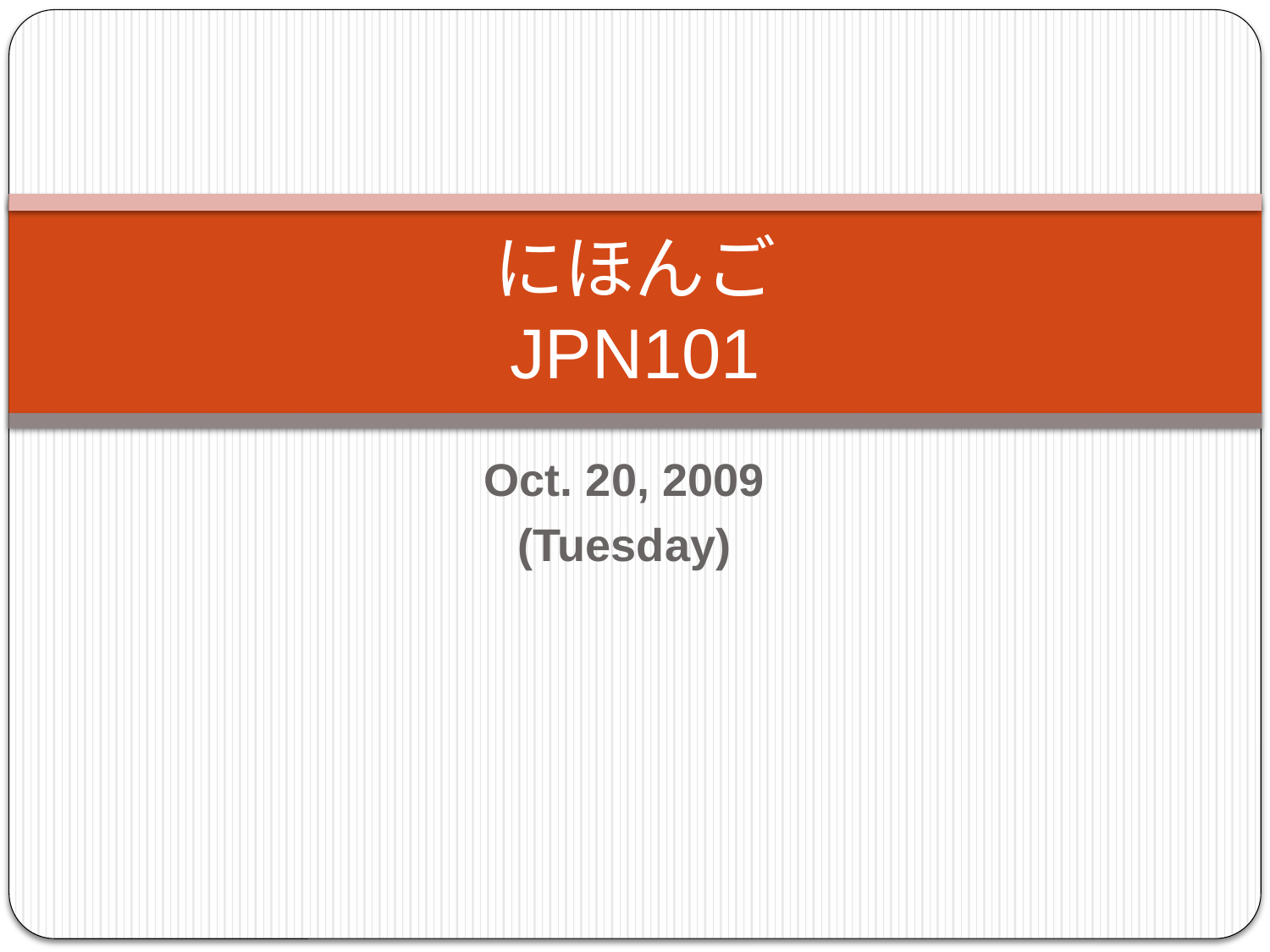

# にほんご JPN101
Oct. 20, 2009
(Tuesday)